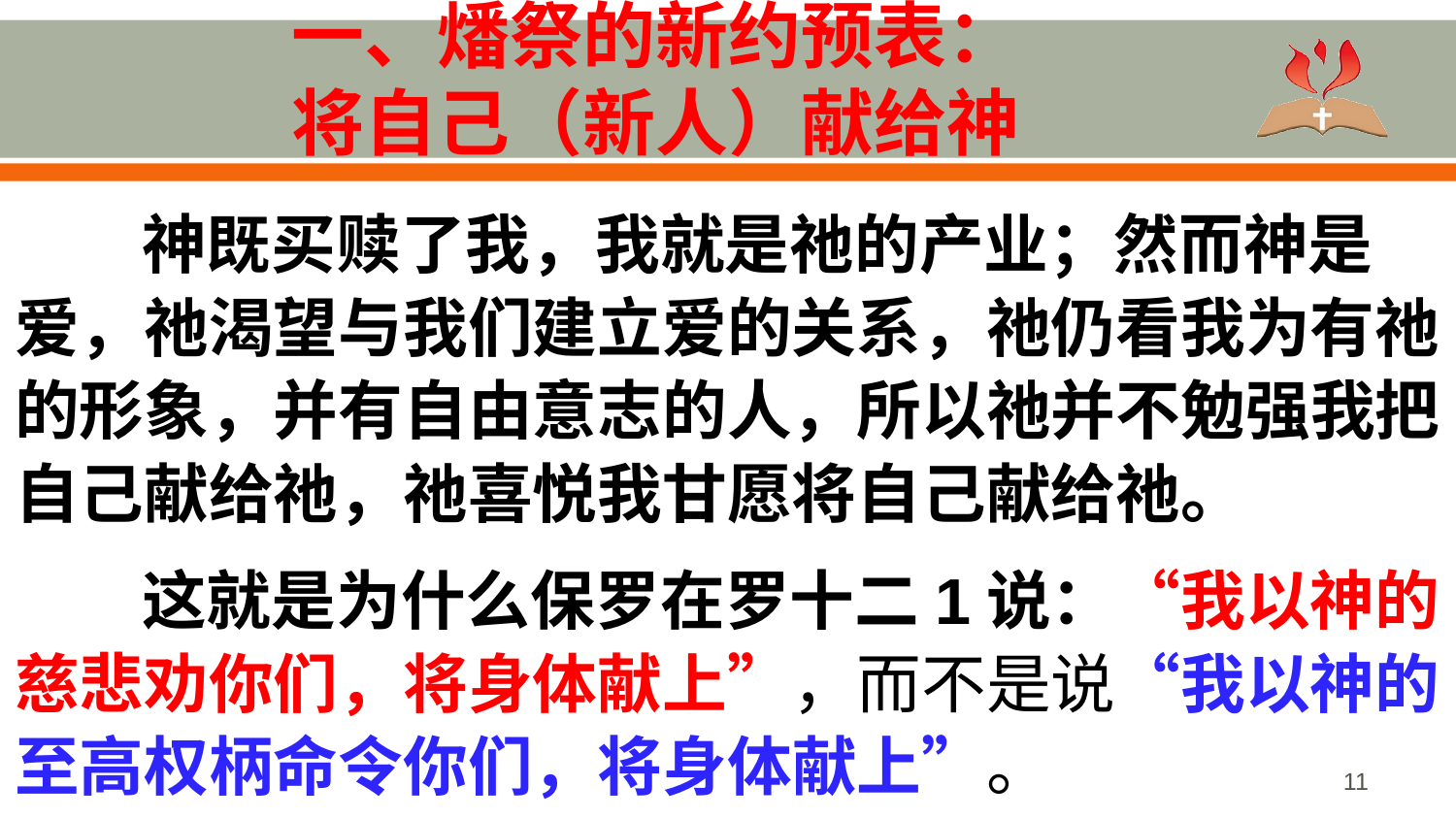

# 一、燔祭的新约预表： 将自己（新人）献给神
神既买赎了我，我就是祂的产业；然而神是爱，祂渴望与我们建立爱的关系，祂仍看我为有祂的形象，并有自由意志的人，所以祂并不勉强我把自己献给祂，祂喜悦我甘愿将自己献给祂。
这就是为什么保罗在罗十二1说：“我以神的慈悲劝你们，将身体献上”，而不是说“我以神的至高权柄命令你们，将身体献上”。

11